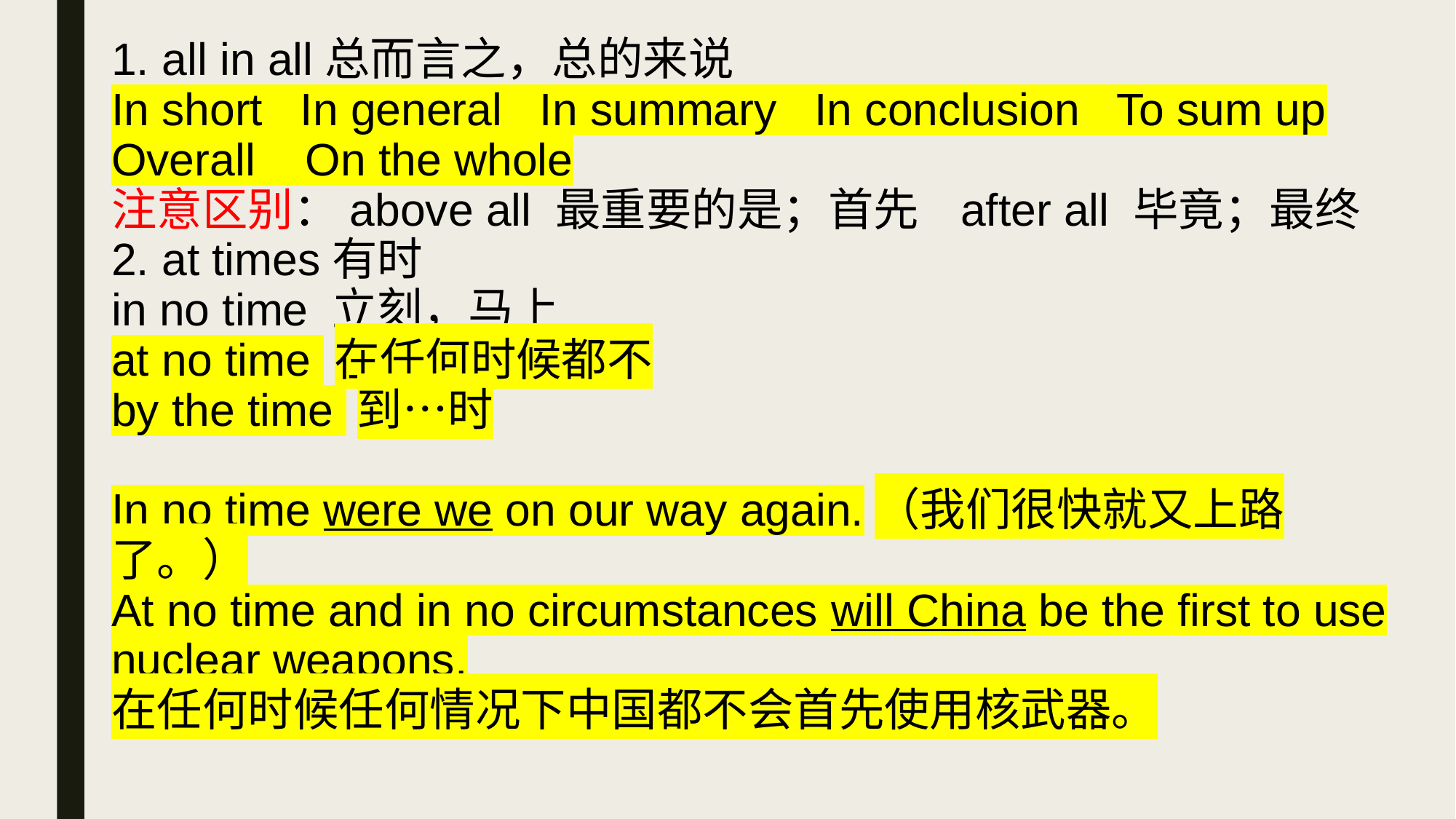

1. all in all总而言之，总的来说
In short   In general   In summary   In conclusion   To sum up
Overall    On the whole
注意区别：above all 最重要的是；首先   after all 毕竟；最终
2. at times有时
in no time 立刻，马上
at no time 在任何时候都不
by the time 到…时

In no time were we on our way again.（我们很快就又上路了。）
At no time and in no circumstances will China be the first to use nuclear weapons.
在任何时候任何情况下中国都不会首先使用核武器。